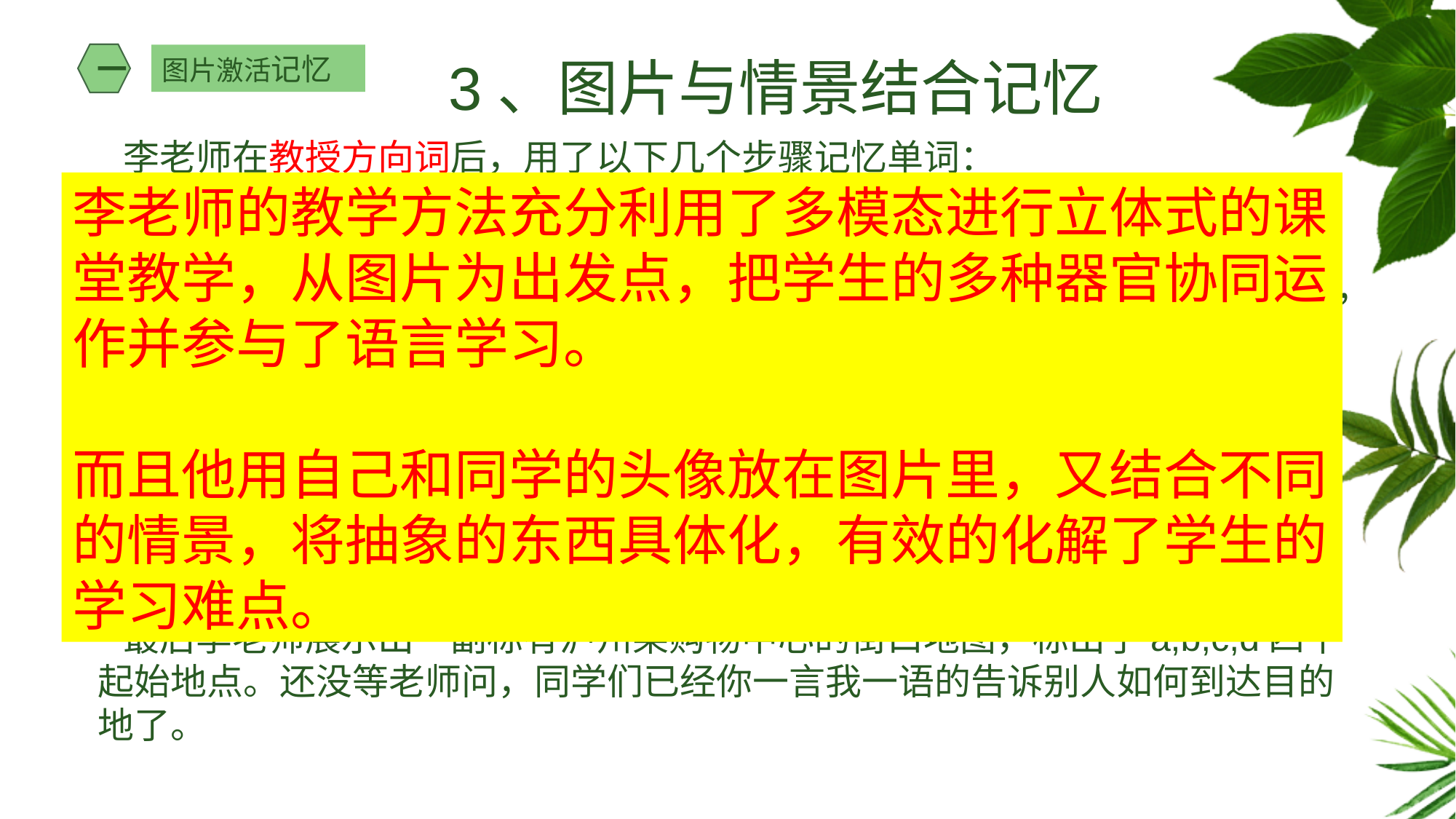

一
3、图片与情景结合记忆
图片激活记忆
  李老师在教授方向词后，用了以下几个步骤记忆单词：
Step1  融入自己，学活教材
  先是展示了一幅地图，和课本一摸一样的情景。不同的是，李老师将自己的头像放在了图片里并提问到“我该怎样去到博物馆呢？”学生们纷纷猜测起来，老师点击头像，头像动了起来，这下同学们看清楚了，老师鼓励同学们用新学单词说了起来。
Step2 联系生活，学用结合
  李老师又展示了学校为中心的地图，学生们一看到熟悉的场景，都兴奋不已。李老师用了几个同学的头像放在学校的不同位置，问这些同学该怎样到达教室呢？同学们都积极发言。
Step3 拓展提升，积极分享
  最后李老师展示出一副标有泸州某购物中心的街口地图，标出了a,b,c,d四个起始地点。还没等老师问，同学们已经你一言我一语的告诉别人如何到达目的地了。
李老师的教学方法充分利用了多模态进行立体式的课堂教学，从图片为出发点，把学生的多种器官协同运作并参与了语言学习。

而且他用自己和同学的头像放在图片里，又结合不同的情景，将抽象的东西具体化，有效的化解了学生的学习难点。